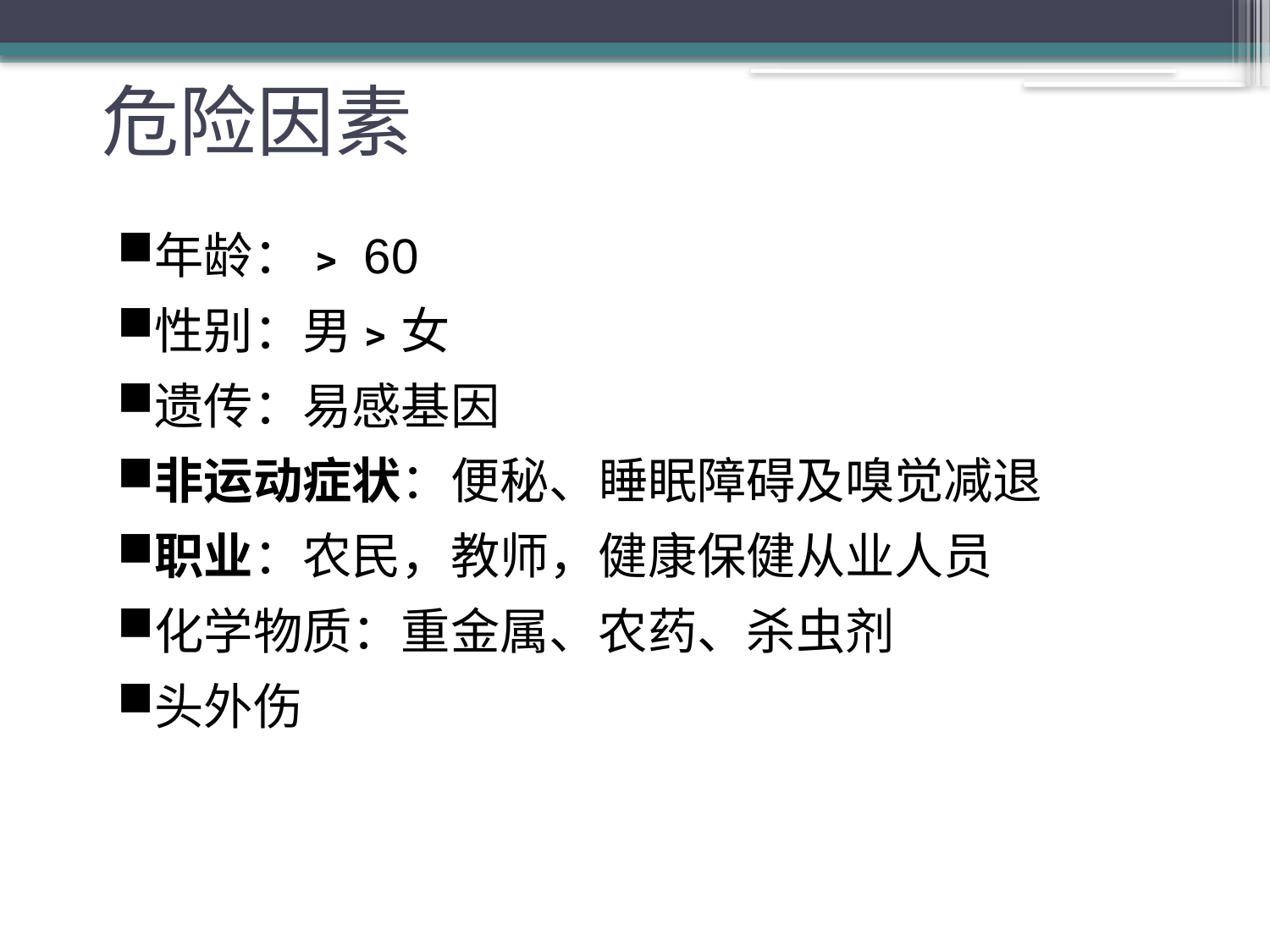

# 危险因素
年龄：﹥60
性别：男﹥女
遗传：易感基因
非运动症状：便秘、睡眠障碍及嗅觉减退
职业：农民，教师，健康保健从业人员
化学物质：重金属、农药、杀虫剂
头外伤